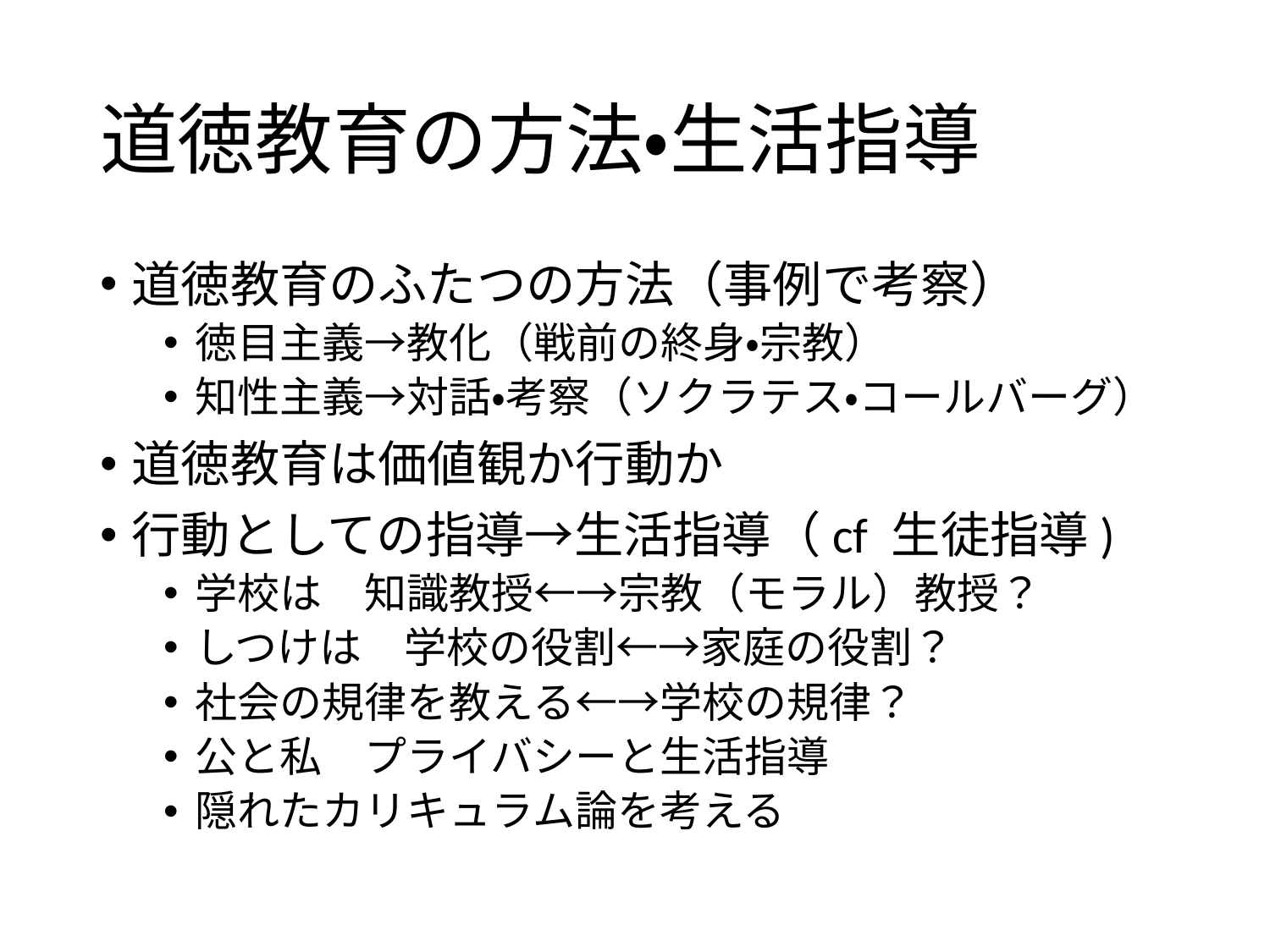

# 道徳教育の方法・生活指導
道徳教育のふたつの方法（事例で考察）
徳目主義→教化（戦前の終身・宗教）
知性主義→対話・考察（ソクラテス・コールバーグ）
道徳教育は価値観か行動か
行動としての指導→生活指導（cf 生徒指導)
学校は　知識教授←→宗教（モラル）教授？
しつけは　学校の役割←→家庭の役割？
社会の規律を教える←→学校の規律？
公と私　プライバシーと生活指導
隠れたカリキュラム論を考える